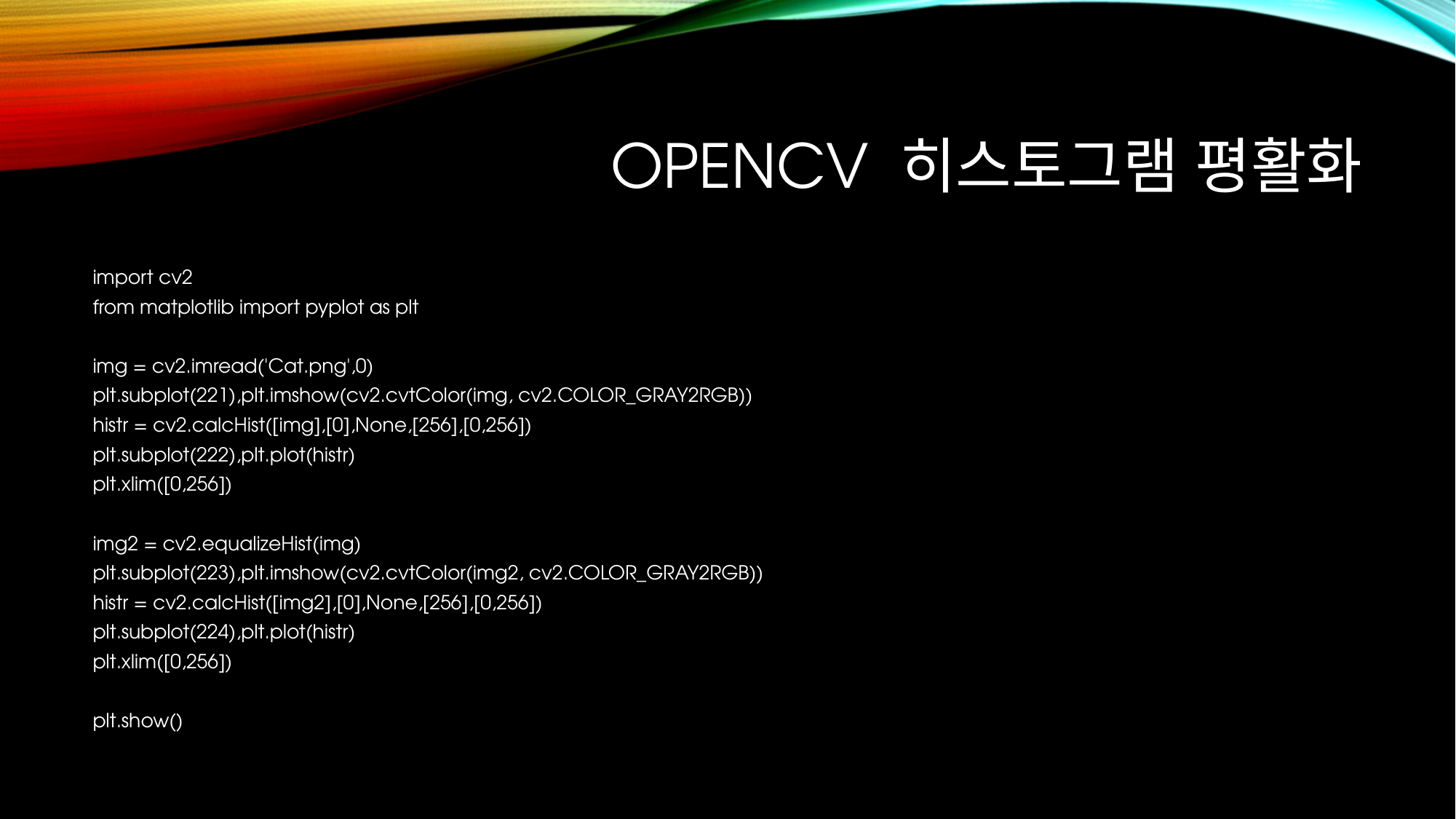

# Opencv 히스토그램 평활화
import cv2
from matplotlib import pyplot as plt

img = cv2.imread('Cat.png',0)
plt.subplot(221),plt.imshow(cv2.cvtColor(img, cv2.COLOR_GRAY2RGB))
histr = cv2.calcHist([img],[0],None,[256],[0,256])
plt.subplot(222),plt.plot(histr)
plt.xlim([0,256])

img2 = cv2.equalizeHist(img)
plt.subplot(223),plt.imshow(cv2.cvtColor(img2, cv2.COLOR_GRAY2RGB))
histr = cv2.calcHist([img2],[0],None,[256],[0,256])
plt.subplot(224),plt.plot(histr)
plt.xlim([0,256])

plt.show()